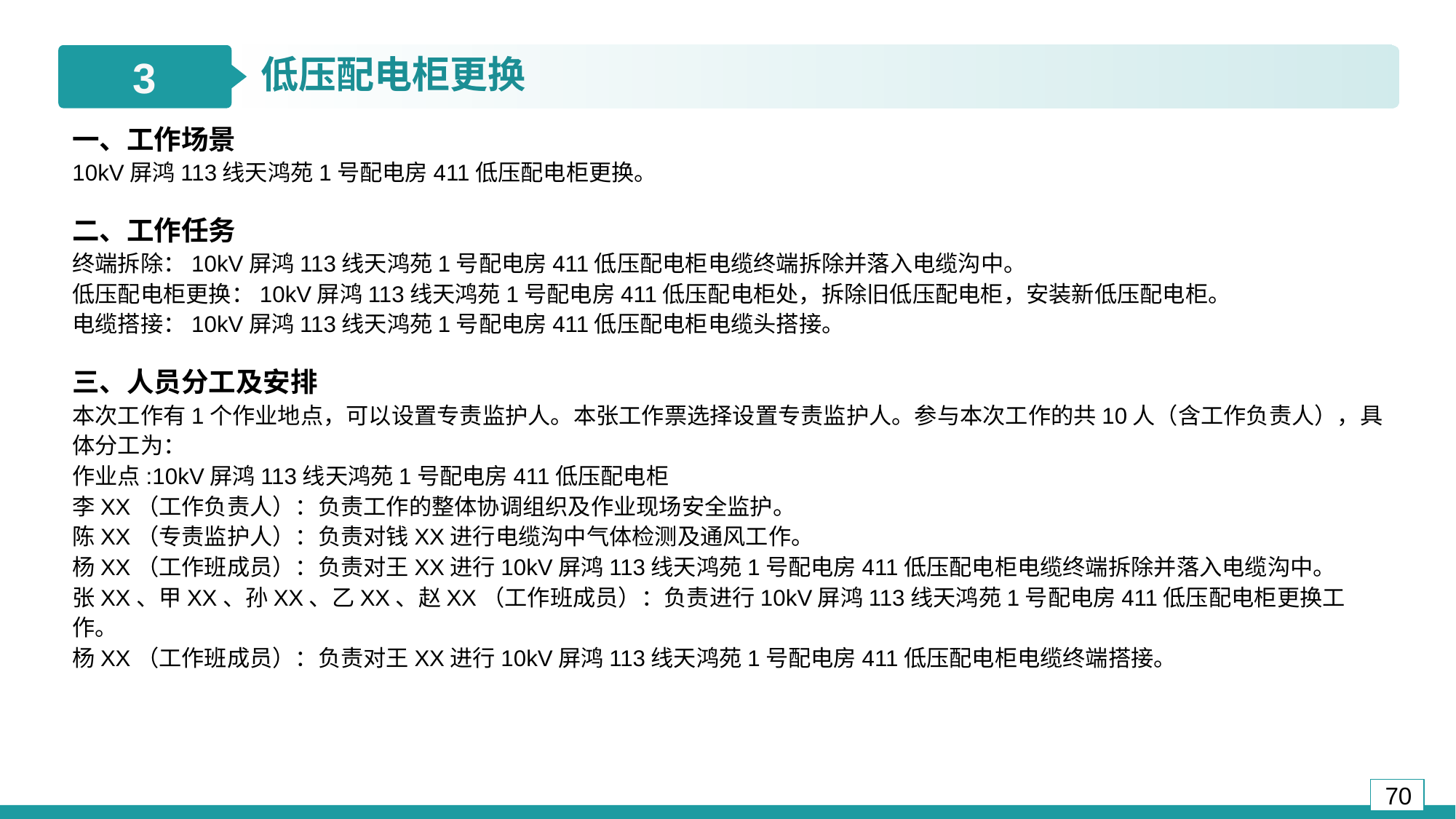

3
低压配电柜更换

一、工作场景
10kV屏鸿113线天鸿苑1号配电房411低压配电柜更换。

二、工作任务
终端拆除：10kV屏鸿113线天鸿苑1号配电房411低压配电柜电缆终端拆除并落入电缆沟中。
低压配电柜更换：10kV屏鸿113线天鸿苑1号配电房411低压配电柜处，拆除旧低压配电柜，安装新低压配电柜。
电缆搭接：10kV屏鸿113线天鸿苑1号配电房411低压配电柜电缆头搭接。

三、人员分工及安排
本次工作有1个作业地点，可以设置专责监护人。本张工作票选择设置专责监护人。参与本次工作的共10人（含工作负责人），具体分工为：
作业点:10kV屏鸿113线天鸿苑1号配电房411低压配电柜
李XX（工作负责人）：负责工作的整体协调组织及作业现场安全监护。
陈XX（专责监护人）：负责对钱XX进行电缆沟中气体检测及通风工作。
杨XX（工作班成员）：负责对王XX进行10kV屏鸿113线天鸿苑1号配电房411低压配电柜电缆终端拆除并落入电缆沟中。
张XX、甲XX、孙XX、乙XX、赵XX（工作班成员）：负责进行10kV屏鸿113线天鸿苑1号配电房411低压配电柜更换工作。
杨XX（工作班成员）：负责对王XX进行10kV屏鸿113线天鸿苑1号配电房411低压配电柜电缆终端搭接。
3
2

10